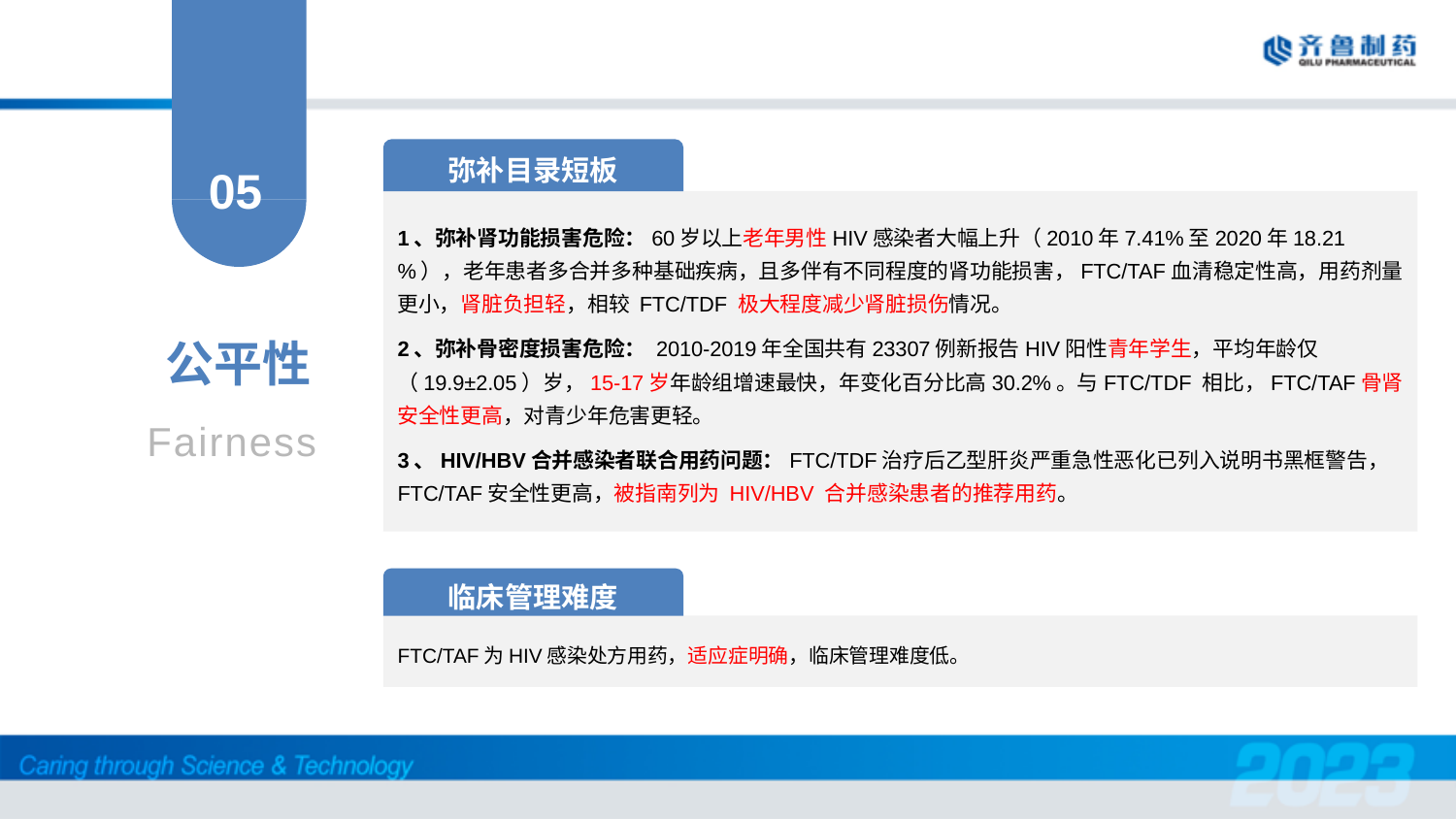

弥补目录短板
05
1、弥补肾功能损害危险：60岁以上老年男性HIV感染者大幅上升（2010年7.41%至2020年18.21%），老年患者多合并多种基础疾病，且多伴有不同程度的肾功能损害，FTC/TAF血清稳定性高，用药剂量更小，肾脏负担轻，相较 FTC/TDF 极大程度减少肾脏损伤情况。
2、弥补骨密度损害危险： 2010-2019年全国共有23307例新报告HIV阳性青年学生，平均年龄仅（19.9±2.05）岁，15-17岁年龄组增速最快，年变化百分比高30.2%。与FTC/TDF 相比，FTC/TAF骨肾安全性更高，对青少年危害更轻。
3、HIV/HBV合并感染者联合用药问题：FTC/TDF治疗后乙型肝炎严重急性恶化已列入说明书黑框警告，FTC/TAF安全性更高，被指南列为 HIV/HBV 合并感染患者的推荐用药。
公平性
Fairness
临床管理难度
FTC/TAF为HIV感染处方用药，适应症明确，临床管理难度低。